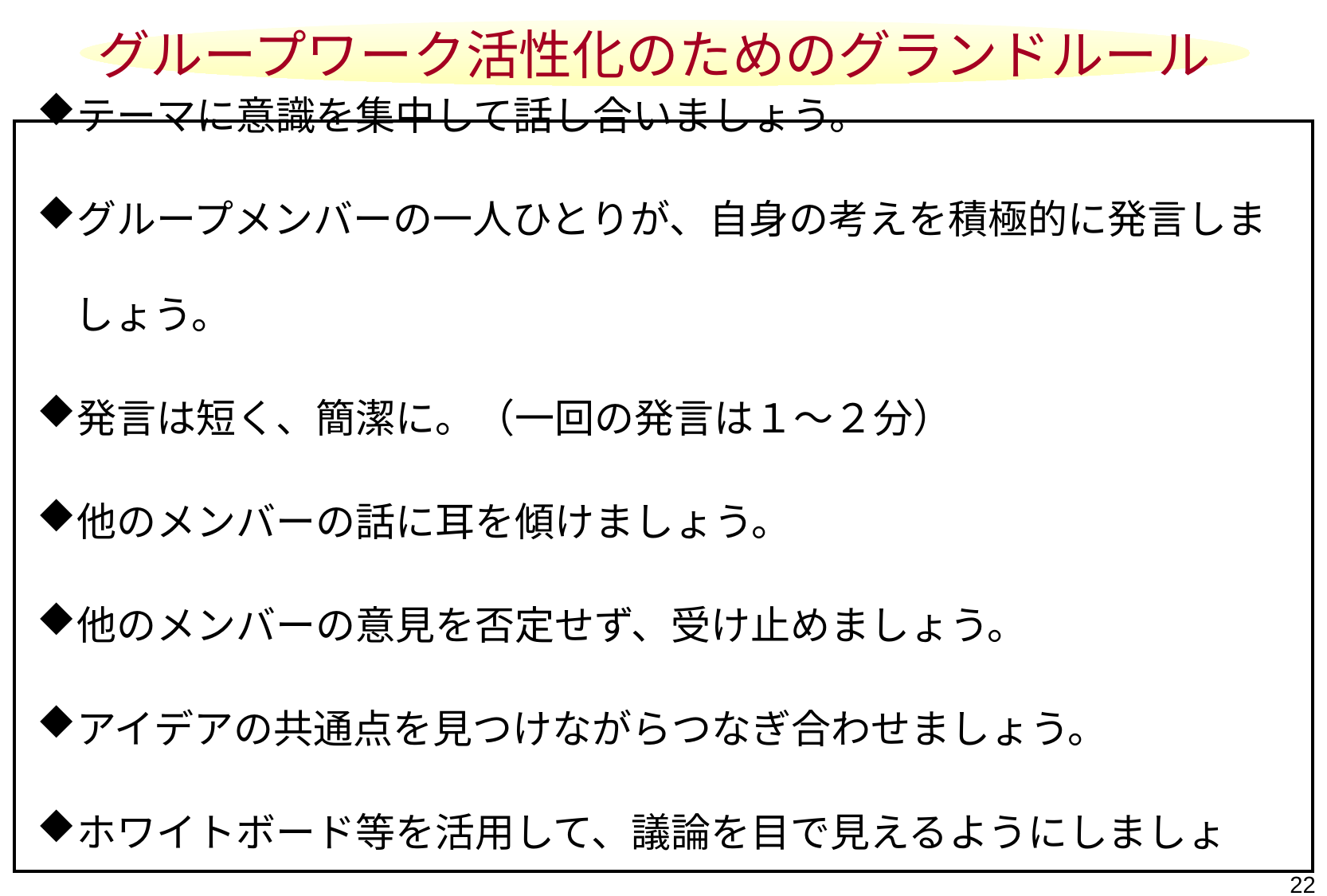

グループワーク活性化のためのグランドルール

テーマに意識を集中して話し合いましょう。
グループメンバーの一人ひとりが、自身の考えを積極的に発言しましょう。
発言は短く、簡潔に。（一回の発言は１～２分）
他のメンバーの話に耳を傾けましょう。
他のメンバーの意見を否定せず、受け止めましょう。
アイデアの共通点を見つけながらつなぎ合わせましょう。
ホワイトボード等を活用して、議論を目で見えるようにしましょう。
22